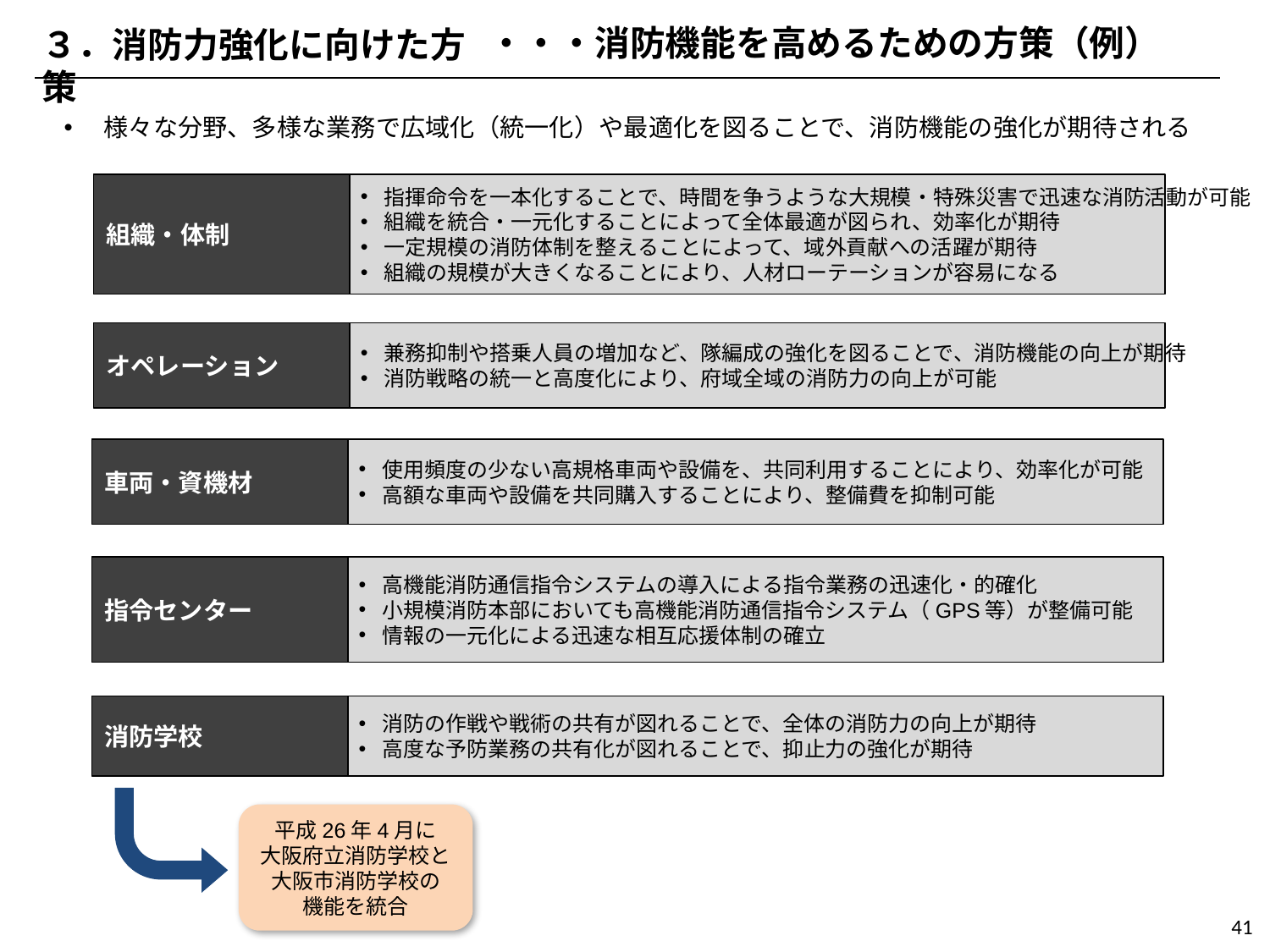

・・・消防機能を高めるための方策（例）
３．消防力強化に向けた方策
様々な分野、多様な業務で広域化（統一化）や最適化を図ることで、消防機能の強化が期待される
組織・体制
指揮命令を一本化することで、時間を争うような大規模・特殊災害で迅速な消防活動が可能
組織を統合・一元化することによって全体最適が図られ、効率化が期待
一定規模の消防体制を整えることによって、域外貢献への活躍が期待
組織の規模が大きくなることにより、人材ローテーションが容易になる
オペレーション
兼務抑制や搭乗人員の増加など、隊編成の強化を図ることで、消防機能の向上が期待
消防戦略の統一と高度化により、府域全域の消防力の向上が可能
車両・資機材
使用頻度の少ない高規格車両や設備を、共同利用することにより、効率化が可能
高額な車両や設備を共同購入することにより、整備費を抑制可能
指令センター
高機能消防通信指令システムの導入による指令業務の迅速化・的確化
小規模消防本部においても高機能消防通信指令システム（GPS等）が整備可能
情報の一元化による迅速な相互応援体制の確立
消防学校
消防の作戦や戦術の共有が図れることで、全体の消防力の向上が期待
高度な予防業務の共有化が図れることで、抑止力の強化が期待

平成26年4月に
大阪府立消防学校と
大阪市消防学校の
機能を統合
41